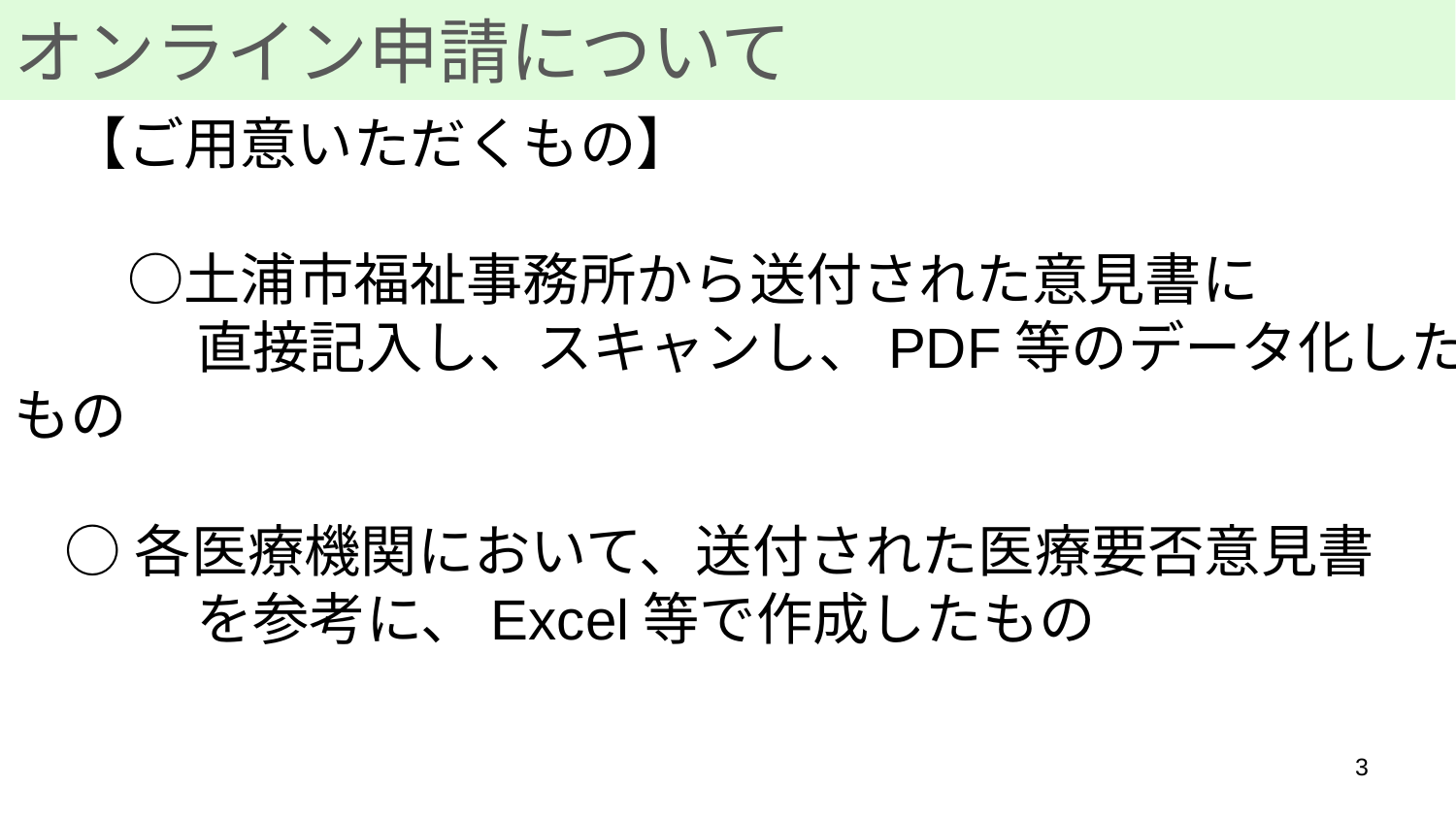

オンライン申請について
　【ご用意いただくもの】

　　○土浦市福祉事務所から送付された意見書に
　　　 直接記入し、スキャンし、PDF等のデータ化したもの

    ○各医療機関において、送付された医療要否意見書
　　　 を参考に、Excel等で作成したもの

3